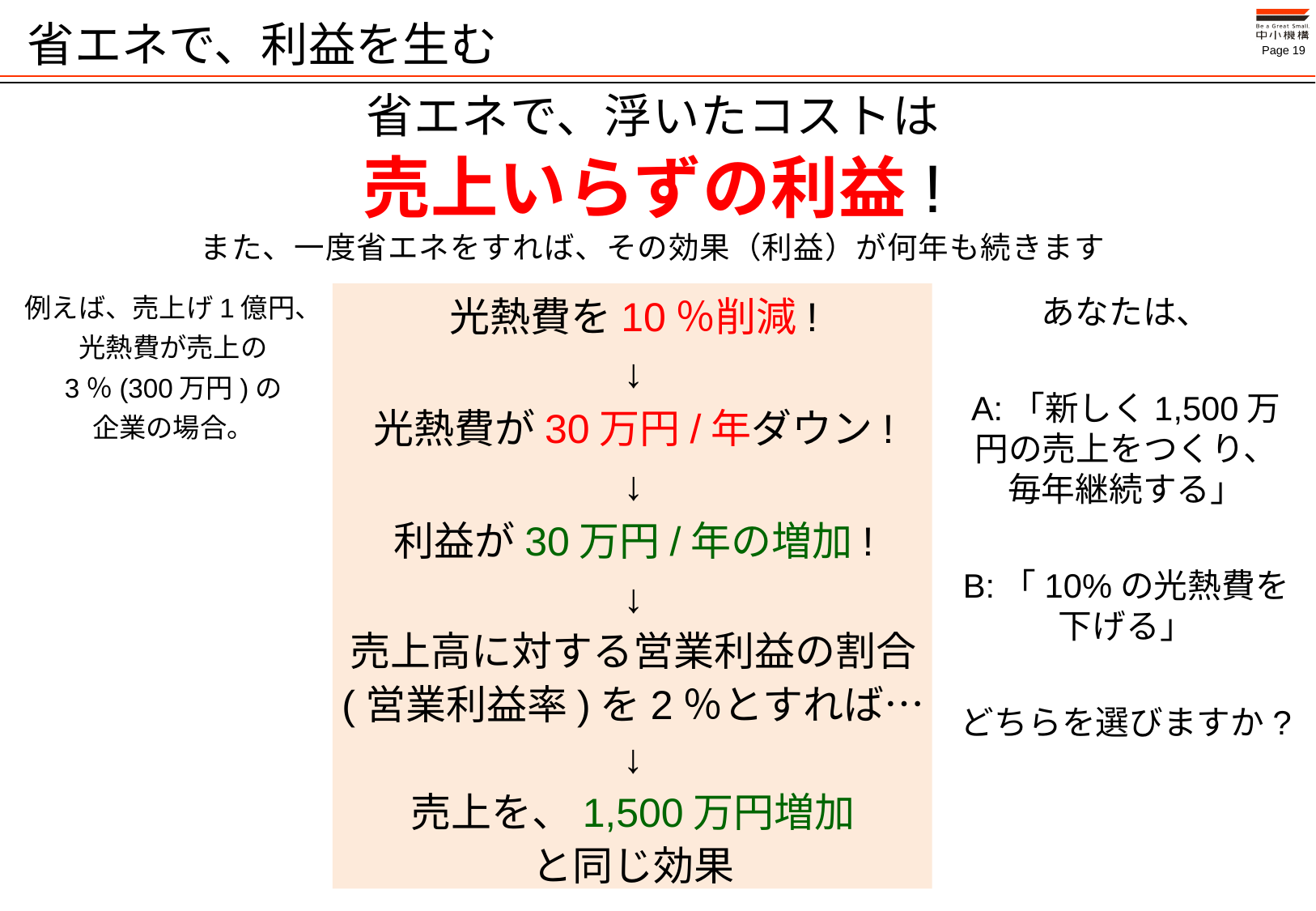

# 省エネで、利益を生む
省エネで、浮いたコストは
売上いらずの利益!
また、一度省エネをすれば、その効果（利益）が何年も続きます
例えば、売上げ1億円、
光熱費が売上の
3％(300万円)の
企業の場合。
光熱費を10％削減!
↓
光熱費が30万円/年ダウン!
↓
利益が30万円/年の増加!
↓
売上高に対する営業利益の割合
(営業利益率)を2％とすれば…
↓
売上を、1,500万円増加
と同じ効果
あなたは、

A:「新しく1,500万円の売上をつくり、毎年継続する」

B:「10%の光熱費を下げる」

どちらを選びますか?